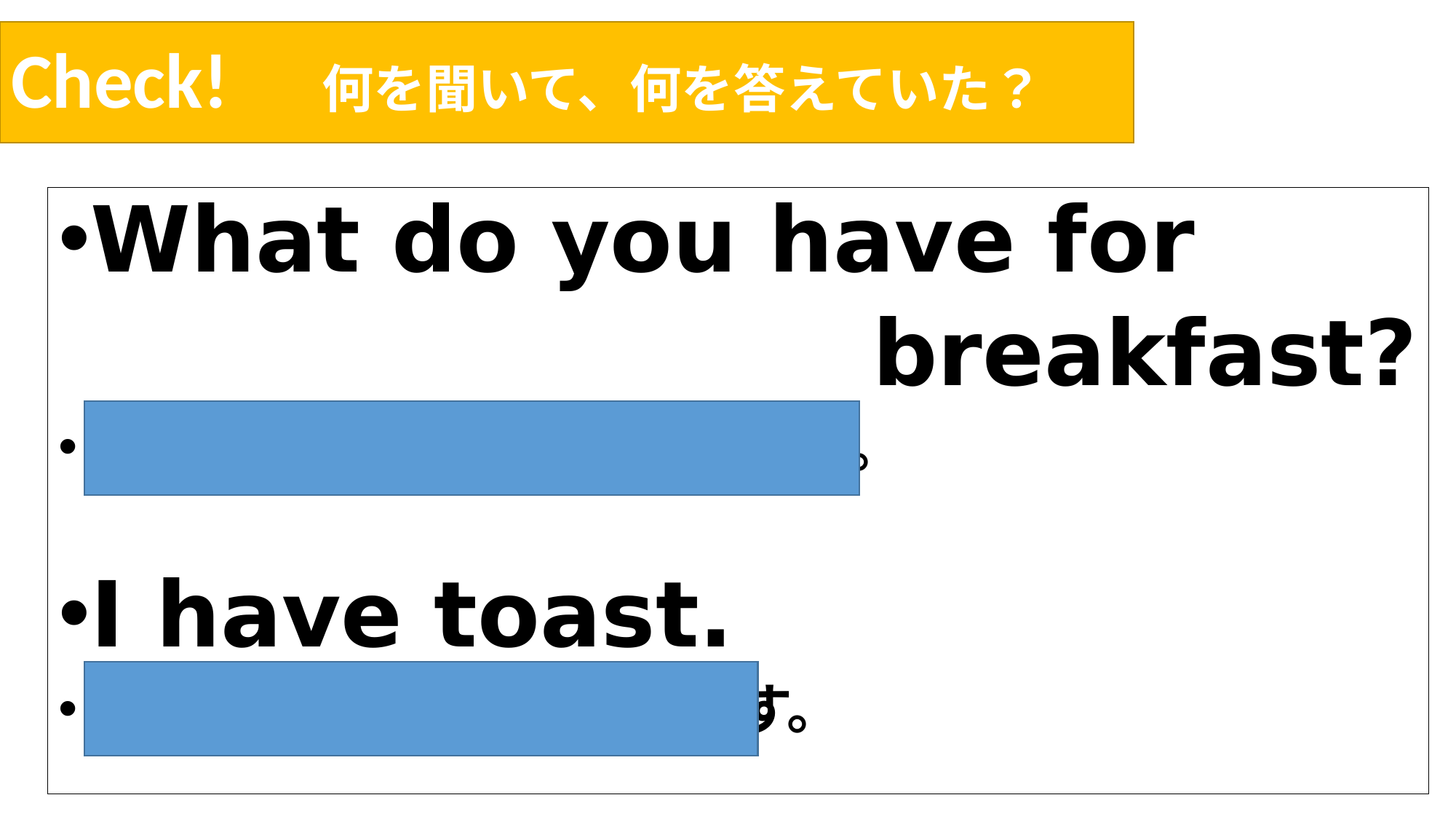

# Check!　何を聞いて、何を答えていた？
What do you have for
 breakfast?
あなたは朝食に何を食べますか。

I have toast.
わたしはトーストを食べます。